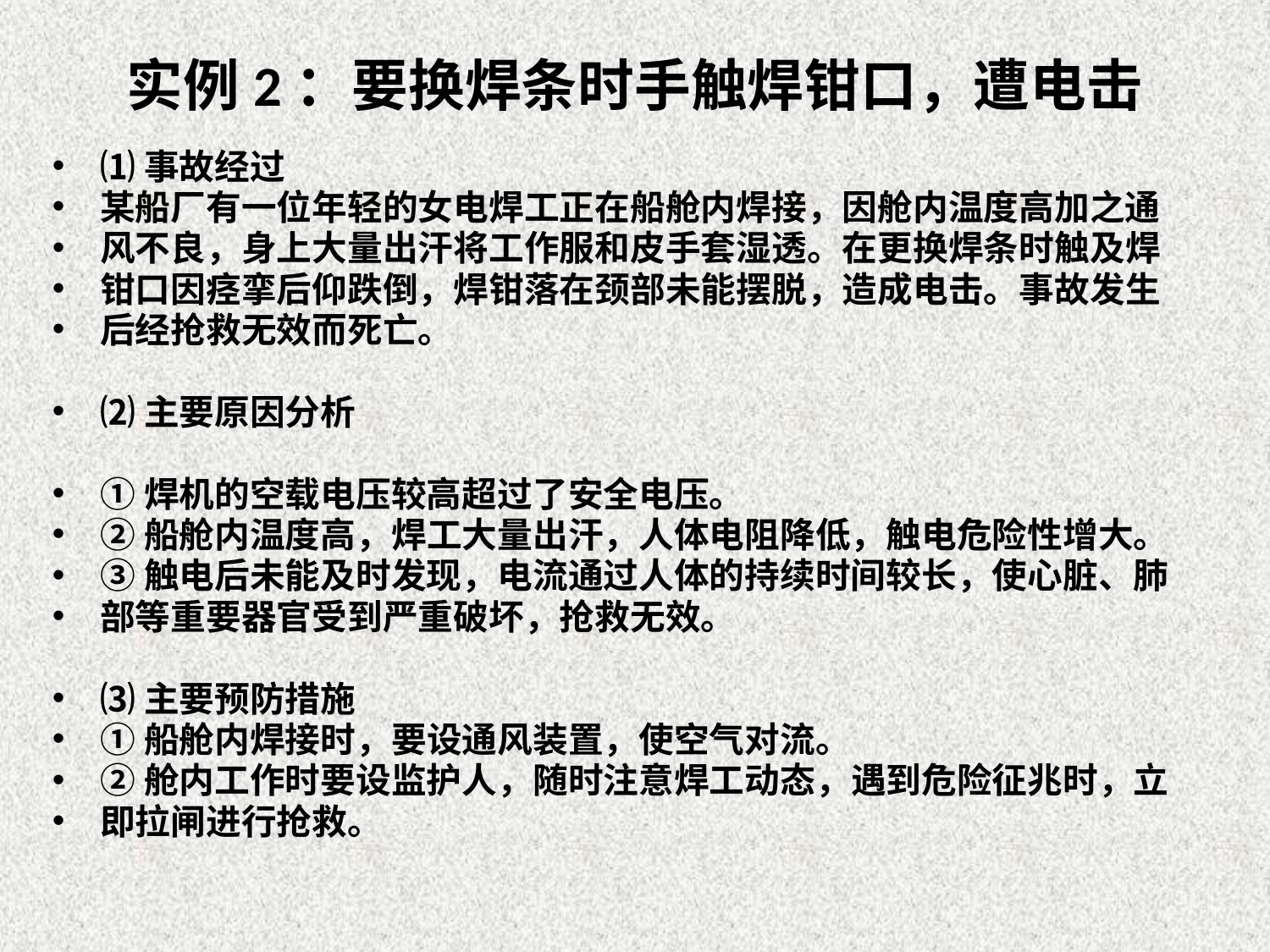

# 实例2：要换焊条时手触焊钳口，遭电击
⑴事故经过
某船厂有一位年轻的女电焊工正在船舱内焊接，因舱内温度高加之通
风不良，身上大量出汗将工作服和皮手套湿透。在更换焊条时触及焊
钳口因痉挛后仰跌倒，焊钳落在颈部未能摆脱，造成电击。事故发生
后经抢救无效而死亡。

⑵主要原因分析

①焊机的空载电压较高超过了安全电压。
②船舱内温度高，焊工大量出汗，人体电阻降低，触电危险性增大。
③触电后未能及时发现，电流通过人体的持续时间较长，使心脏、肺
部等重要器官受到严重破坏，抢救无效。

⑶主要预防措施
①船舱内焊接时，要设通风装置，使空气对流。
②舱内工作时要设监护人，随时注意焊工动态，遇到危险征兆时，立
即拉闸进行抢救。